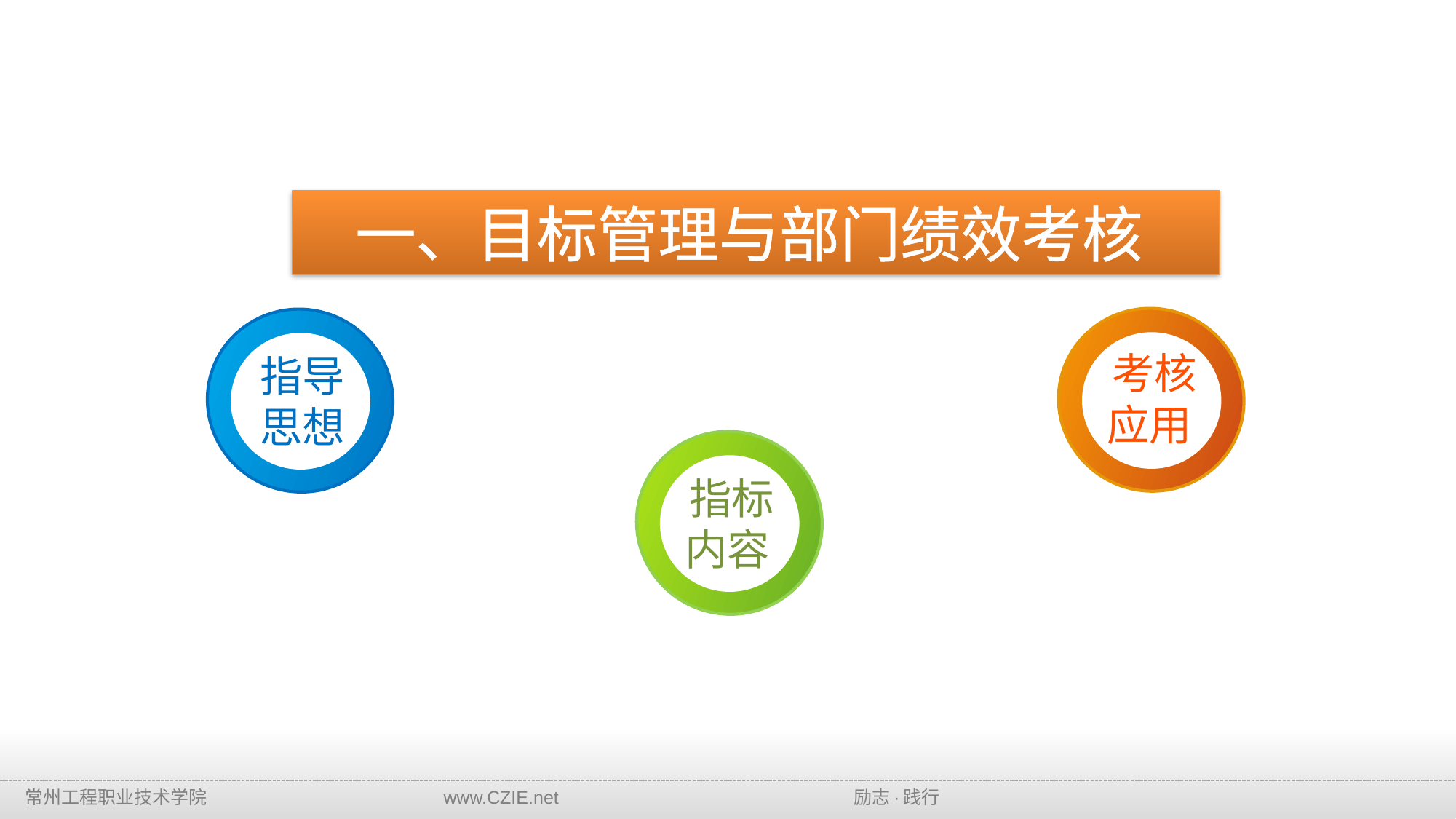

一、目标管理与部门绩效考核

考核
应用
指导
思想

指标
内容